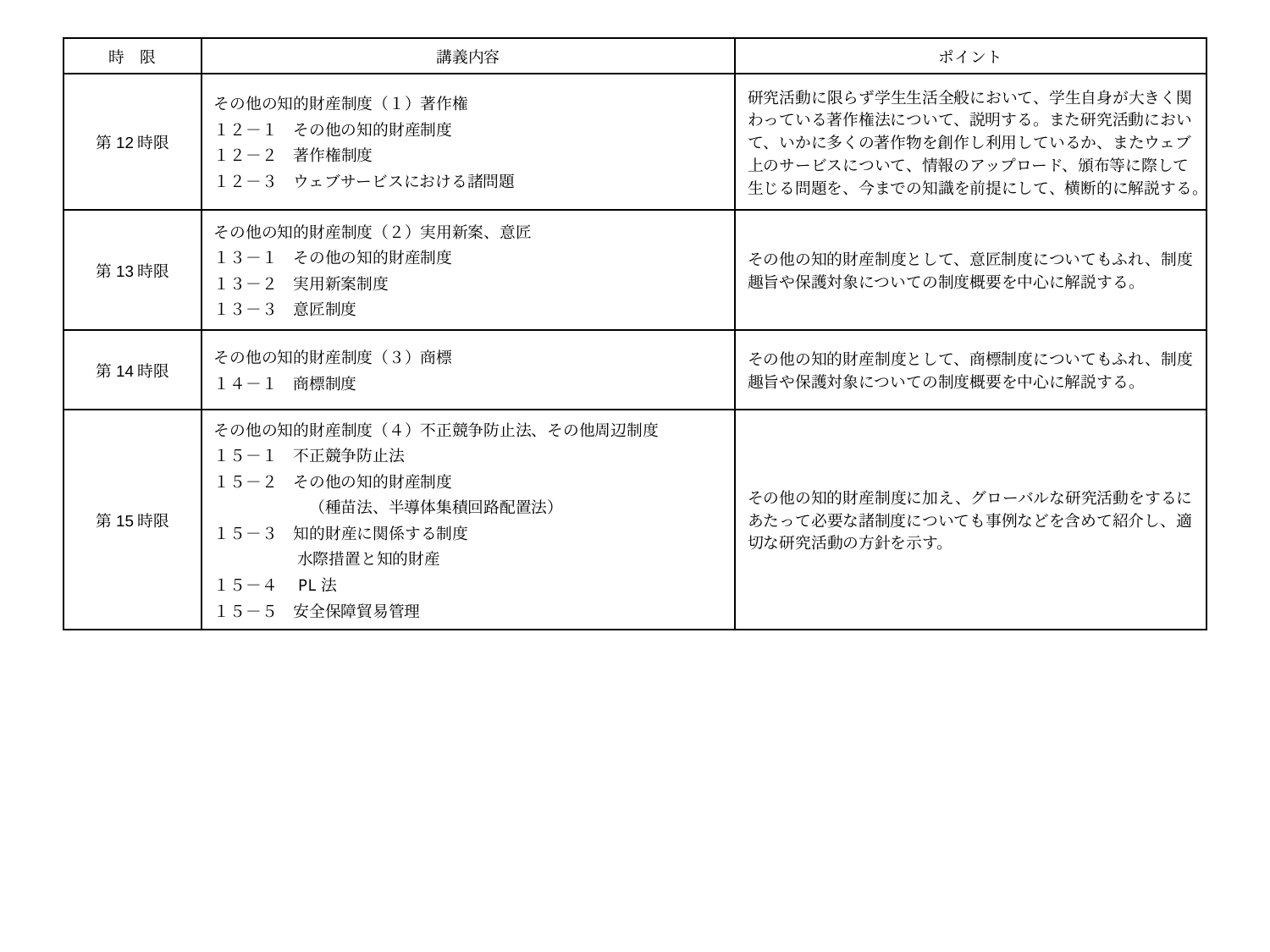

| 時　限 | 講義内容 | ポイント |
| --- | --- | --- |
| 第12時限 | その他の知的財産制度（１）著作権 １２－１　その他の知的財産制度 １２－２　著作権制度 １２－３　ウェブサービスにおける諸問題 | 研究活動に限らず学生生活全般において、学生自身が大きく関わっている著作権法について、説明する。また研究活動において、いかに多くの著作物を創作し利用しているか、またウェブ上のサービスについて、情報のアップロード、頒布等に際して生じる問題を、今までの知識を前提にして、横断的に解説する。 |
| 第13時限 | その他の知的財産制度（２）実用新案、意匠 １３－１　その他の知的財産制度 １３－２　実用新案制度 １３－３　意匠制度 | その他の知的財産制度として、意匠制度についてもふれ、制度趣旨や保護対象についての制度概要を中心に解説する。 |
| 第14時限 | その他の知的財産制度（３）商標 １４－１　商標制度 | その他の知的財産制度として、商標制度についてもふれ、制度趣旨や保護対象についての制度概要を中心に解説する。 |
| 第15時限 | その他の知的財産制度（４）不正競争防止法、その他周辺制度 １５－１　不正競争防止法 １５－２　その他の知的財産制度 　　　　　　（種苗法、半導体集積回路配置法） １５－３　知的財産に関係する制度 　　　　　 水際措置と知的財産 １５－４　PL法 １５－５　安全保障貿易管理 | その他の知的財産制度に加え、グローバルな研究活動をするにあたって必要な諸制度についても事例などを含めて紹介し、適切な研究活動の方針を示す。 |